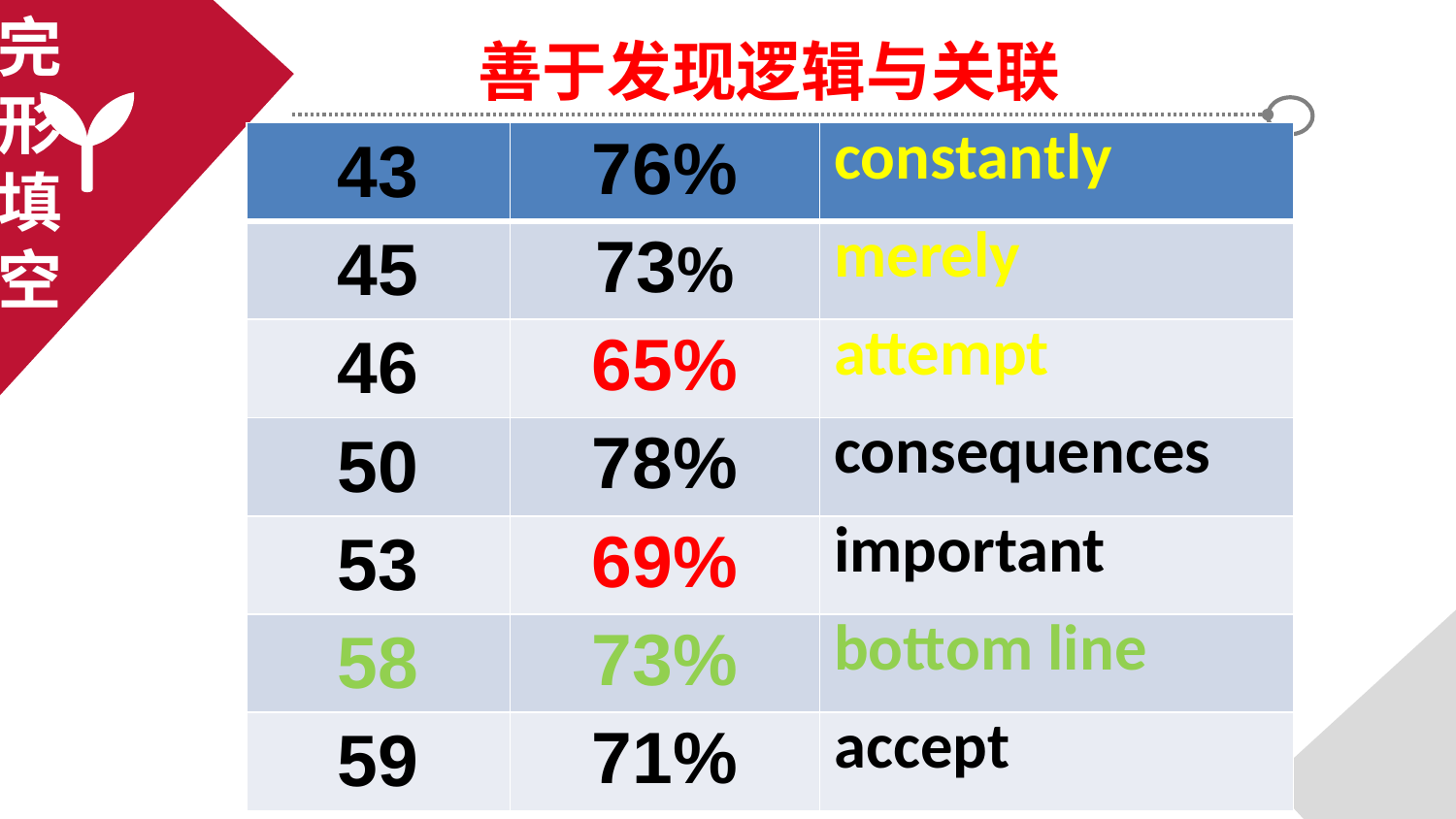

完
形
填
空
善于发现逻辑与关联

| 43 | 76% | constantly |
| --- | --- | --- |
| 45 | 73% | merely |
| 46 | 65% | attempt |
| 50 | 78% | consequences |
| 53 | 69% | important |
| 58 | 73% | bottom line |
| 59 | 71% | accept |